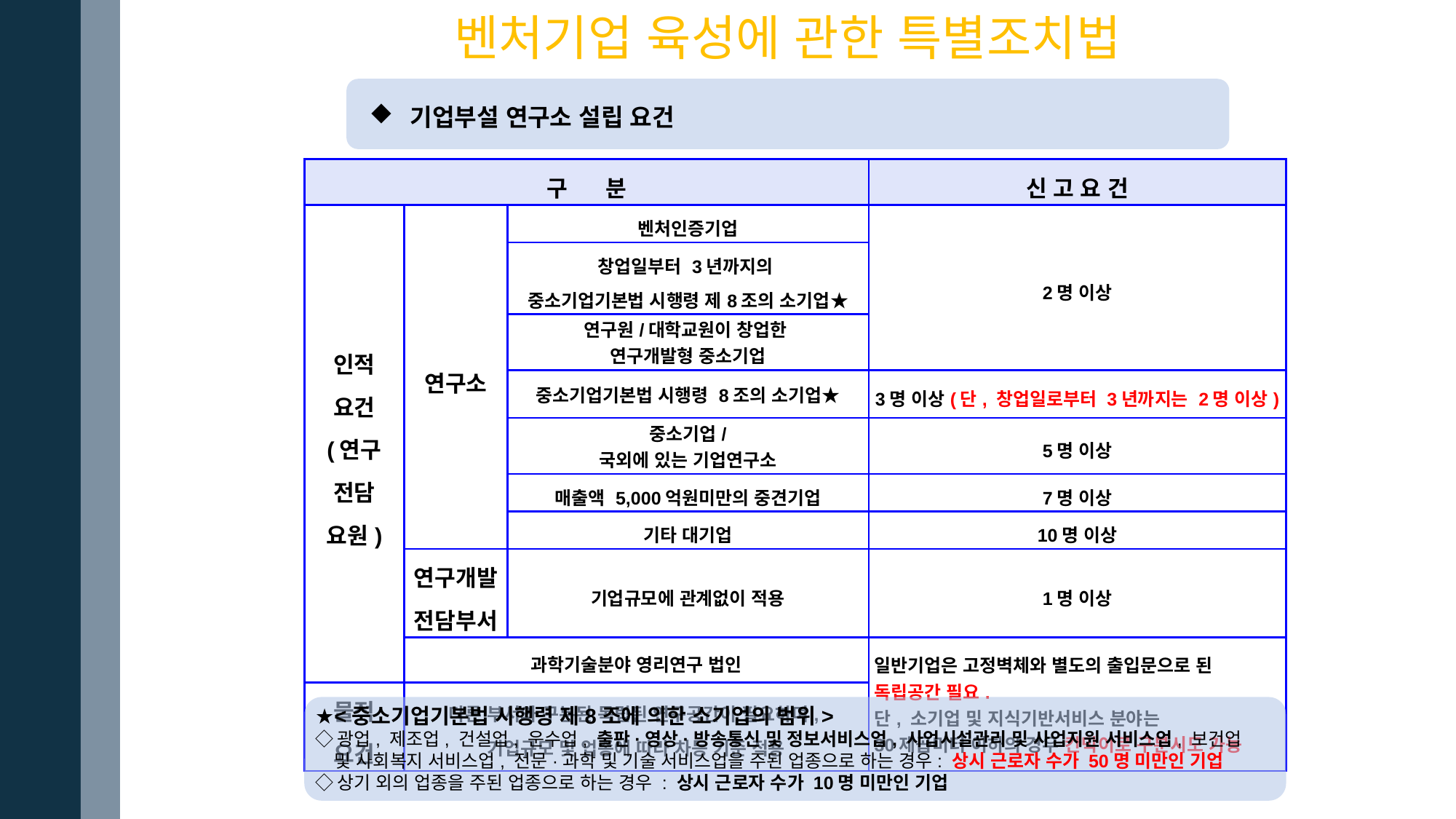

벤처기업 육성에 관한 특별조치법

기업부설 연구소 설립 요건
| 구 분 |  |  | 신 고 요 건 |
| --- | --- | --- | --- |
| 인적 요건 (연구 전담 요원) | 연구소 | 벤처인증기업 | 2명 이상 |
|  |  | 창업일부터 3년까지의 중소기업기본법 시행령 제8조의 소기업★ |  |
|  |  | 연구원/대학교원이 창업한 연구개발형 중소기업 |  |
|  |  | 중소기업기본법 시행령 8조의 소기업★ | 3명 이상(단, 창업일로부터 3년까지는 2명 이상) |
|  |  | 중소기업/ 국외에 있는 기업연구소 | 5명 이상 |
|  |  | 매출액 5,000억원미만의 중견기업 | 7명 이상 |
|  |  | 기타 대기업 | 10명 이상 |
|  | 연구개발 전담부서 | 기업규모에 관계없이 적용 | 1명 이상 |
|  | 과학기술분야 영리연구 법인 |  | 일반기업은 고정벽체와 별도의 출입문으로 된 독립공간 필요. 단, 소기업 및 지식기반서비스 분야는 30제곱미터 이하의 경우 칸막이로 구분시도 가능 |
| 물적 요건 | 다른 부서와 구분된 독립된 연구공간이 필요하며, 기업규모 및 업종에 따라 차등 기준 적용 |  |  |

★<중소기업기본법 시행령 제8조에 의한 소기업의 범위>
◇광업, 제조업, 건설업, 운수업, 출판·영상·방송통신 및 정보서비스업, 사업시설관리 및 사업지원 서비스업, 보건업
   및 사회복지 서비스업, 전문·과학 및 기술 서비스업을 주된 업종으로 하는 경우: 상시 근로자 수가 50명 미만인 기업
◇상기 외의 업종을 주된 업종으로 하는 경우 : 상시 근로자 수가 10명 미만인 기업